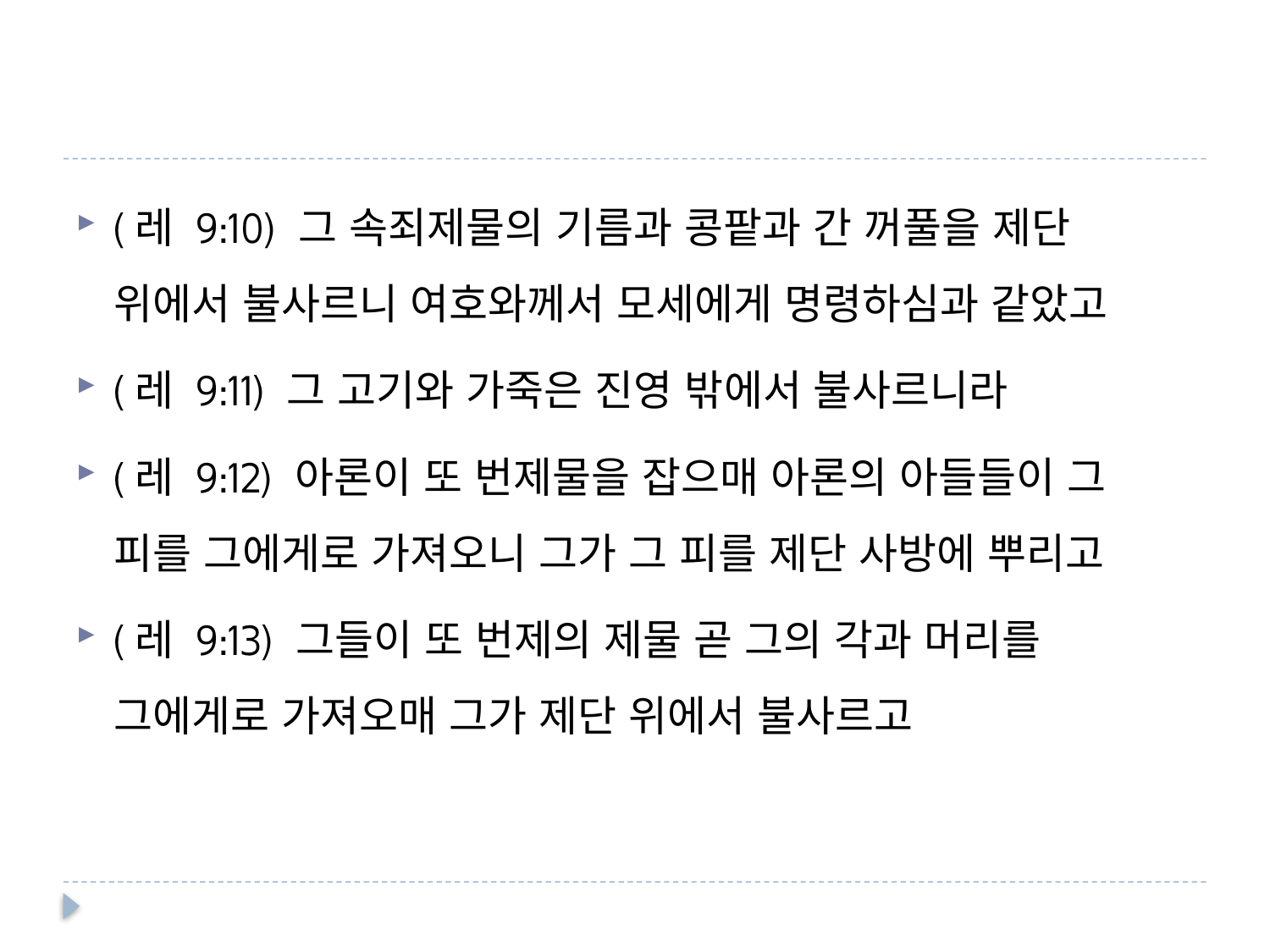

#
(레 9:10) 그 속죄제물의 기름과 콩팥과 간 꺼풀을 제단 위에서 불사르니 여호와께서 모세에게 명령하심과 같았고
(레 9:11) 그 고기와 가죽은 진영 밖에서 불사르니라
(레 9:12) 아론이 또 번제물을 잡으매 아론의 아들들이 그 피를 그에게로 가져오니 그가 그 피를 제단 사방에 뿌리고
(레 9:13) 그들이 또 번제의 제물 곧 그의 각과 머리를 그에게로 가져오매 그가 제단 위에서 불사르고